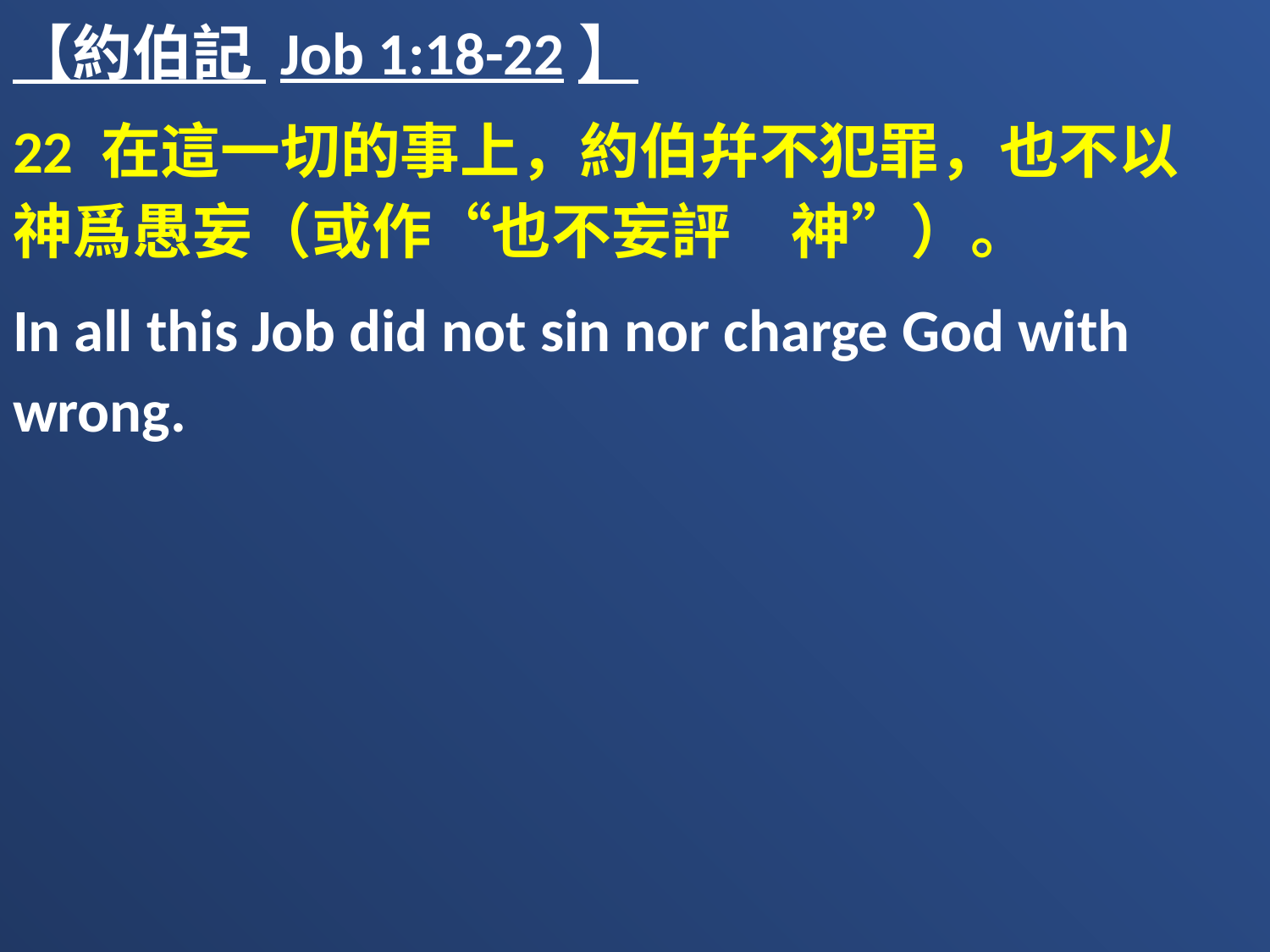

【約伯記 Job 1:18-22】
22 在這一切的事上，約伯幷不犯罪，也不以　神爲愚妄（或作“也不妄評　神”）。
In all this Job did not sin nor charge God with wrong.